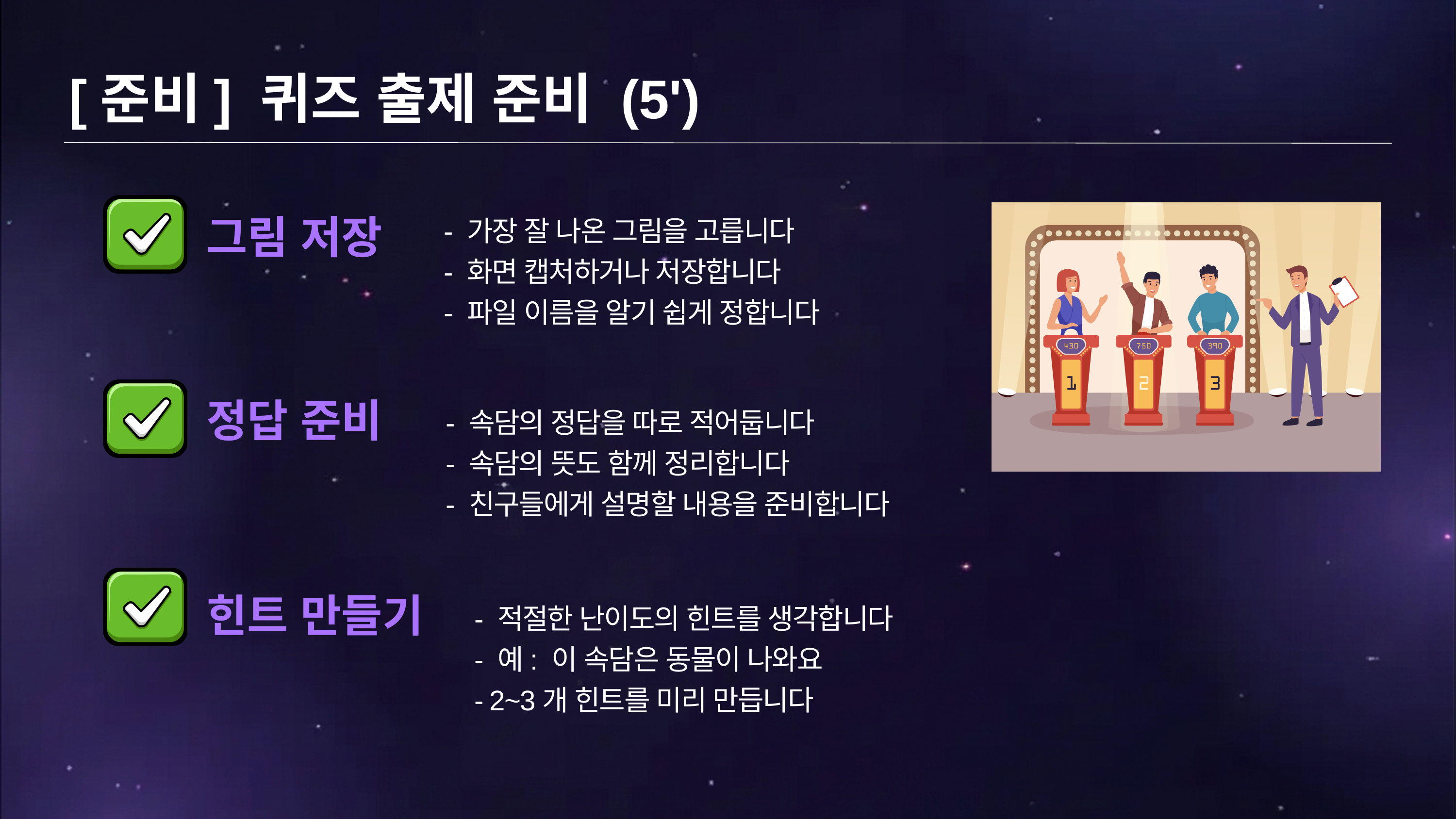

[준비] 퀴즈 출제 준비 (5')

- 가장 잘 나온 그림을 고릅니다
- 화면 캡처하거나 저장합니다
- 파일 이름을 알기 쉽게 정합니다

그림 저장

- 속담의 정답을 따로 적어둡니다
- 속담의 뜻도 함께 정리합니다
- 친구들에게 설명할 내용을 준비합니다
정답 준비

- 적절한 난이도의 힌트를 생각합니다
- 예: 이 속담은 동물이 나와요
- 2~3개 힌트를 미리 만듭니다
힌트 만들기